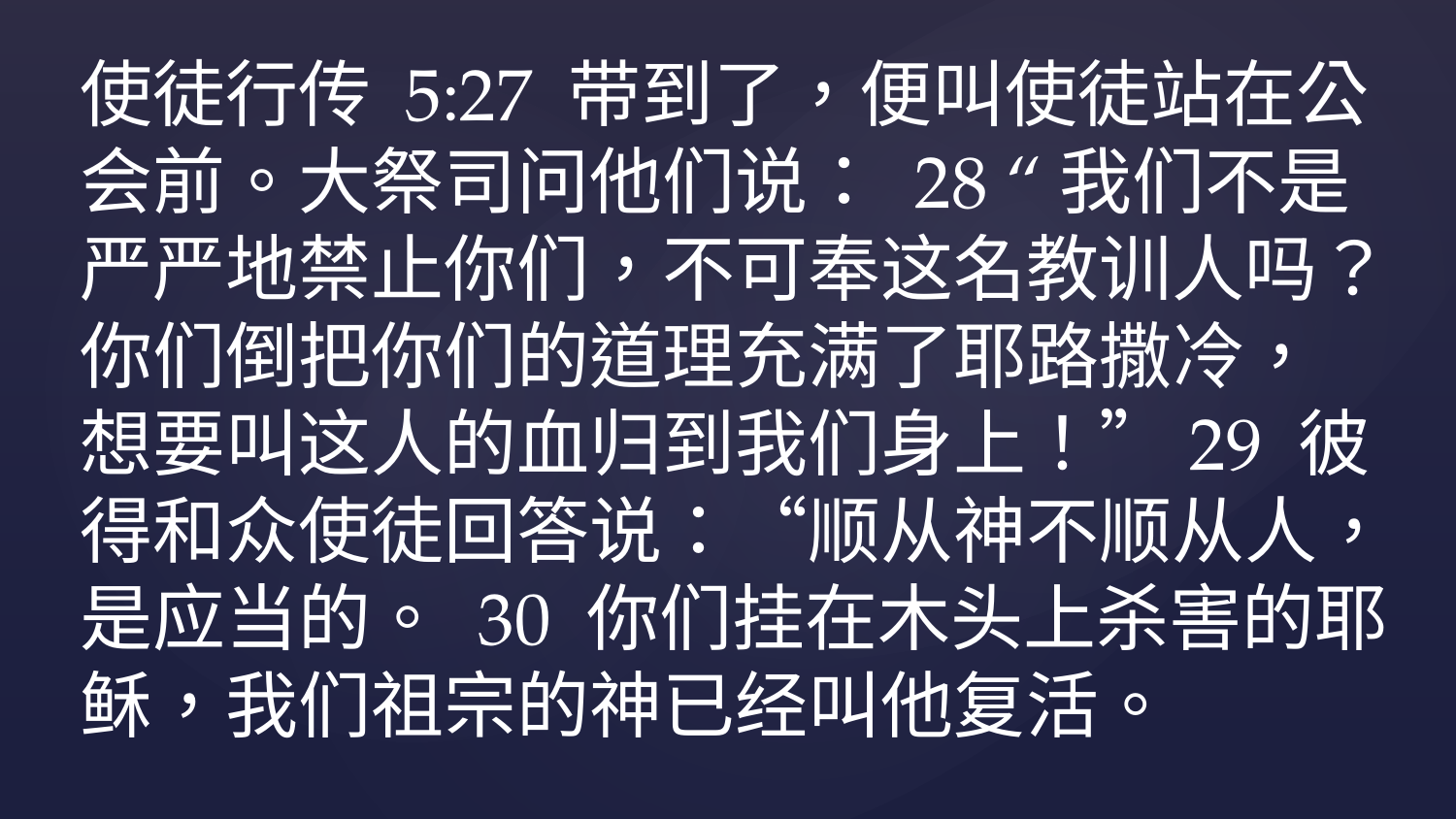

使徒行传 5:27 带到了，便叫使徒站在公会前。大祭司问他们说： 28 “我们不是严严地禁止你们，不可奉这名教训人吗？你们倒把你们的道理充满了耶路撒冷，想要叫这人的血归到我们身上！”29 彼得和众使徒回答说：“顺从神不顺从人，是应当的。 30 你们挂在木头上杀害的耶稣，我们祖宗的神已经叫他复活。